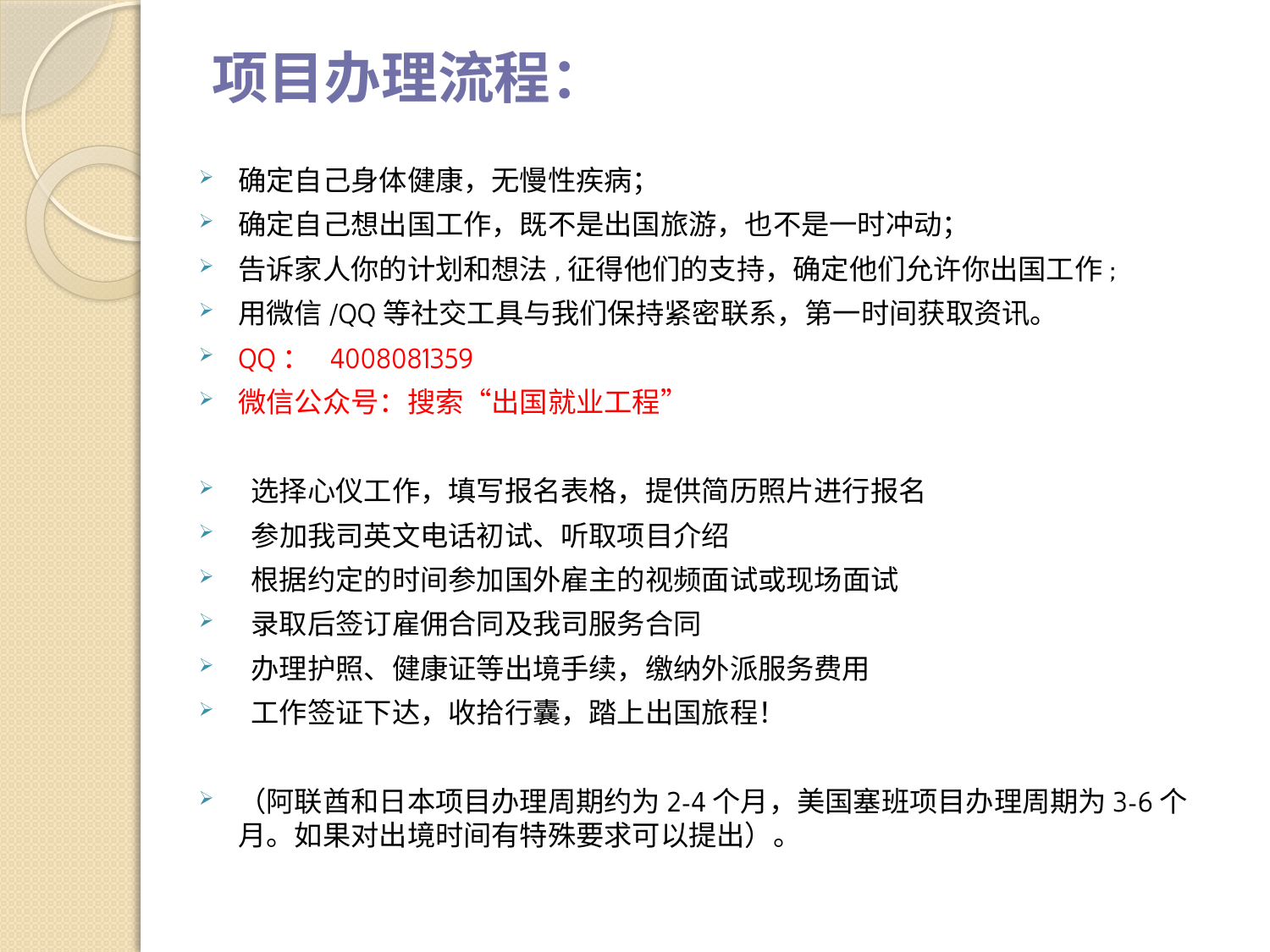

# 项目办理流程：
确定自己身体健康，无慢性疾病；
确定自己想出国工作，既不是出国旅游，也不是一时冲动；
告诉家人你的计划和想法,征得他们的支持，确定他们允许你出国工作;
用微信/QQ等社交工具与我们保持紧密联系，第一时间获取资讯。
QQ：  4008081359
微信公众号：搜索“出国就业工程”

 选择心仪工作，填写报名表格，提供简历照片进行报名
 参加我司英文电话初试、听取项目介绍
 根据约定的时间参加国外雇主的视频面试或现场面试
 录取后签订雇佣合同及我司服务合同
 办理护照、健康证等出境手续，缴纳外派服务费用
 工作签证下达，收拾行囊，踏上出国旅程！

（阿联酋和日本项目办理周期约为2-4个月，美国塞班项目办理周期为3-6个月。如果对出境时间有特殊要求可以提出）。